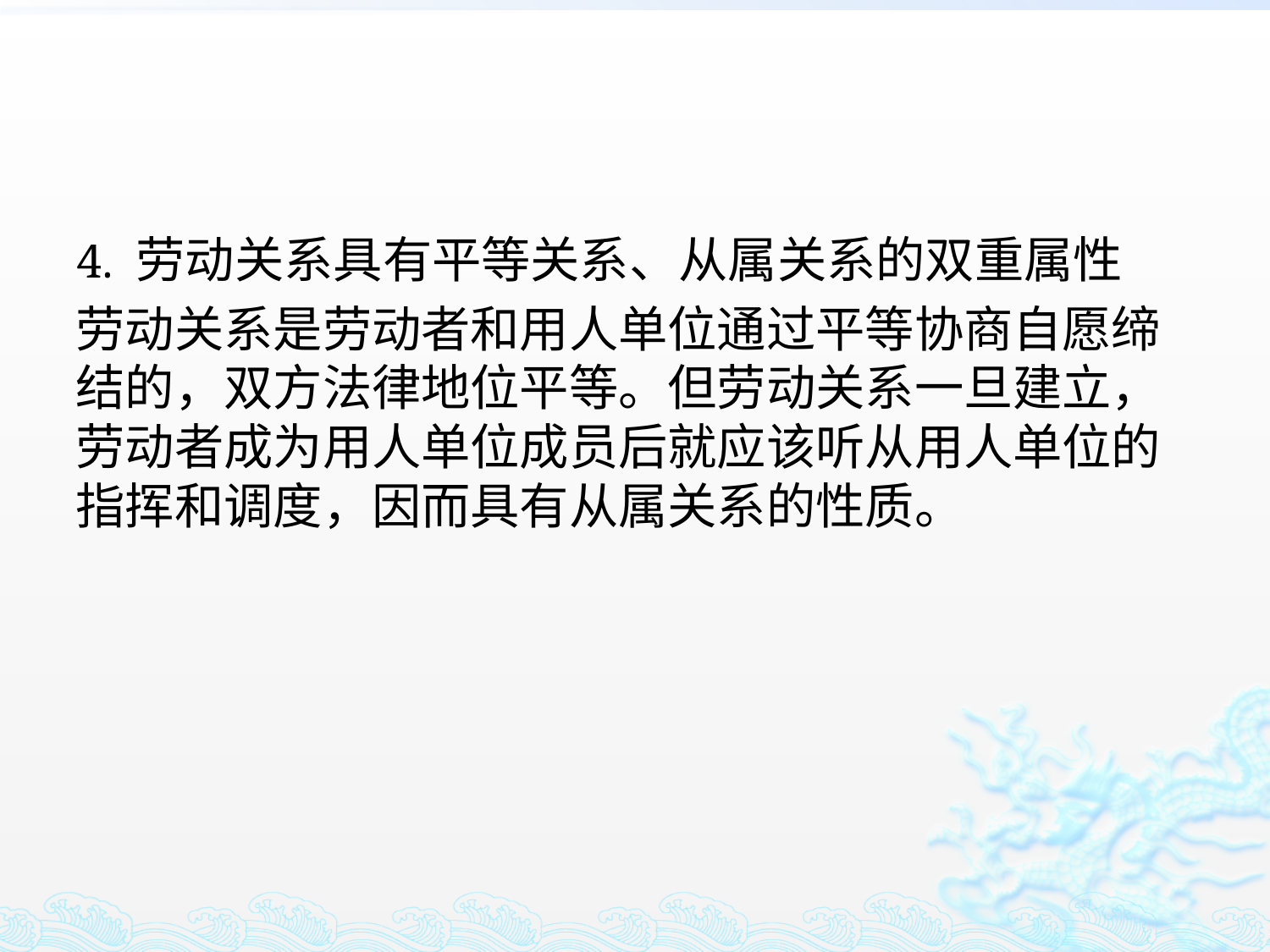

#
4. 劳动关系具有平等关系、从属关系的双重属性
劳动关系是劳动者和用人单位通过平等协商自愿缔结的，双方法律地位平等。但劳动关系一旦建立，劳动者成为用人单位成员后就应该听从用人单位的指挥和调度，因而具有从属关系的性质。